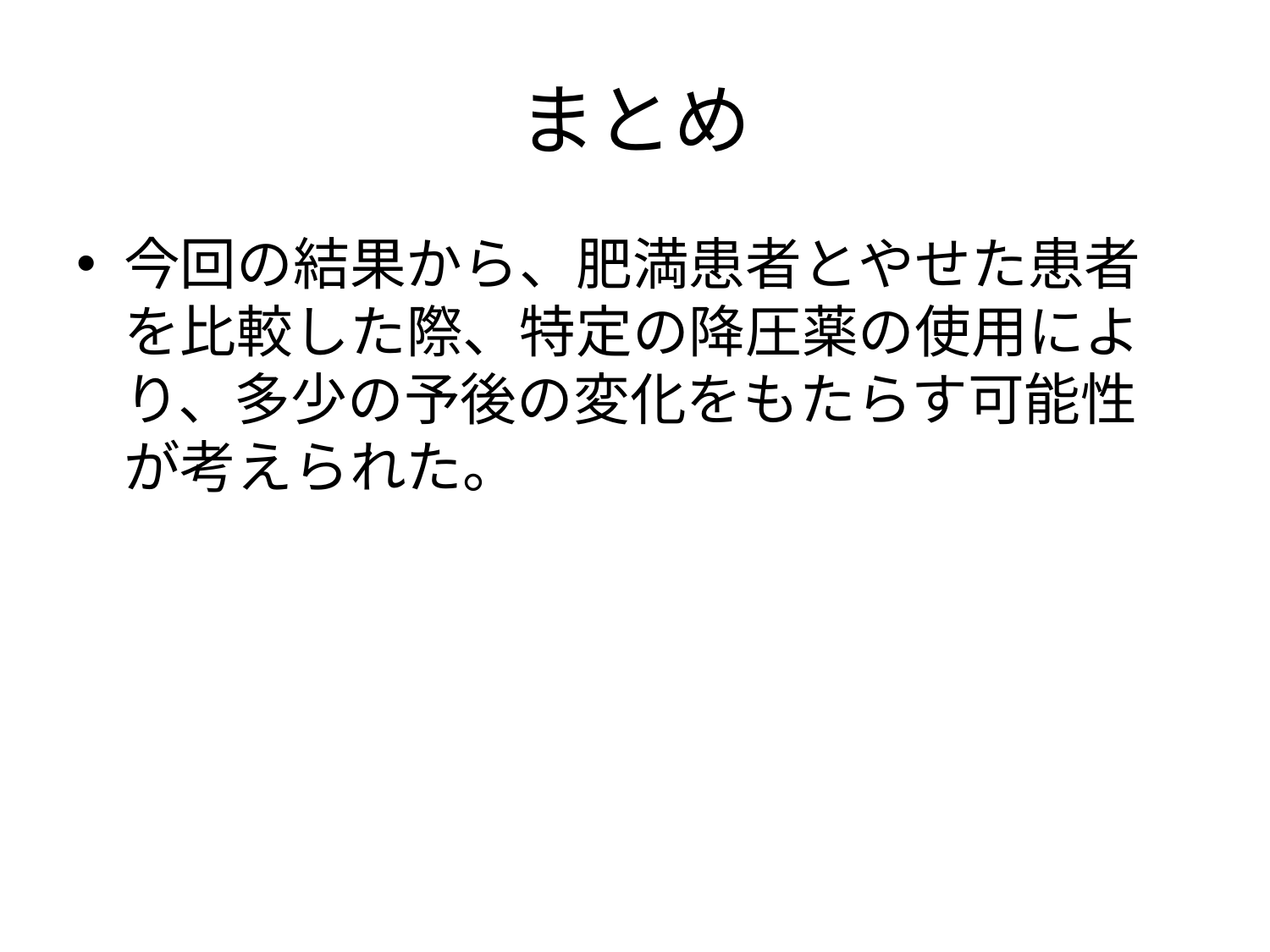

# まとめ
今回の結果から、肥満患者とやせた患者を比較した際、特定の降圧薬の使用により、多少の予後の変化をもたらす可能性が考えられた。